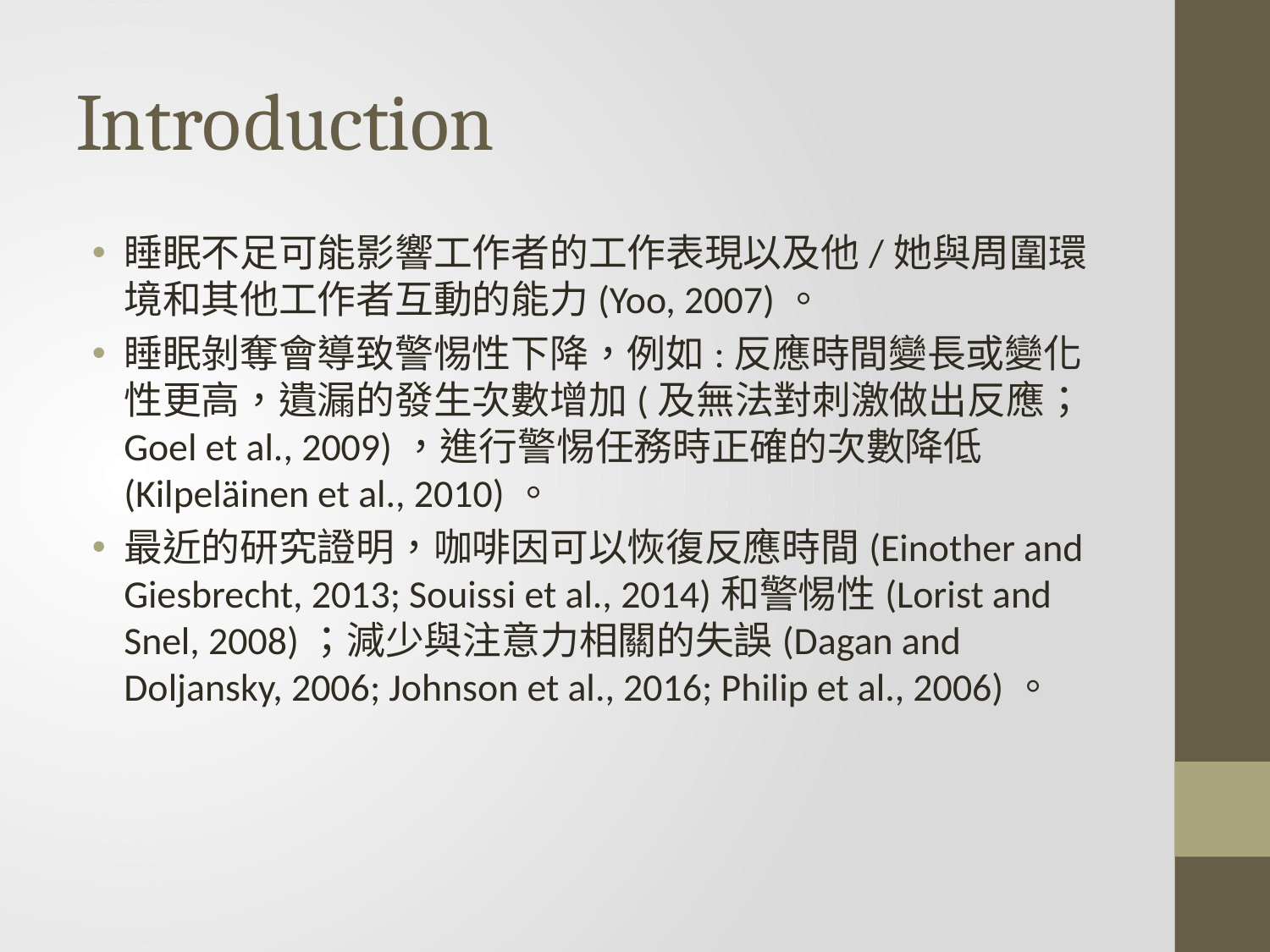

# Introduction
睡眠不足可能影響工作者的工作表現以及他/她與周圍環境和其他工作者互動的能力(Yoo, 2007)。
睡眠剝奪會導致警惕性下降，例如:反應時間變長或變化性更高，遺漏的發生次數增加(及無法對刺激做出反應；Goel et al., 2009)，進行警惕任務時正確的次數降低(Kilpeläinen et al., 2010)。
最近的研究證明，咖啡因可以恢復反應時間(Einother and Giesbrecht, 2013; Souissi et al., 2014)和警惕性(Lorist and Snel, 2008)；減少與注意力相關的失誤(Dagan and Doljansky, 2006; Johnson et al., 2016; Philip et al., 2006)。